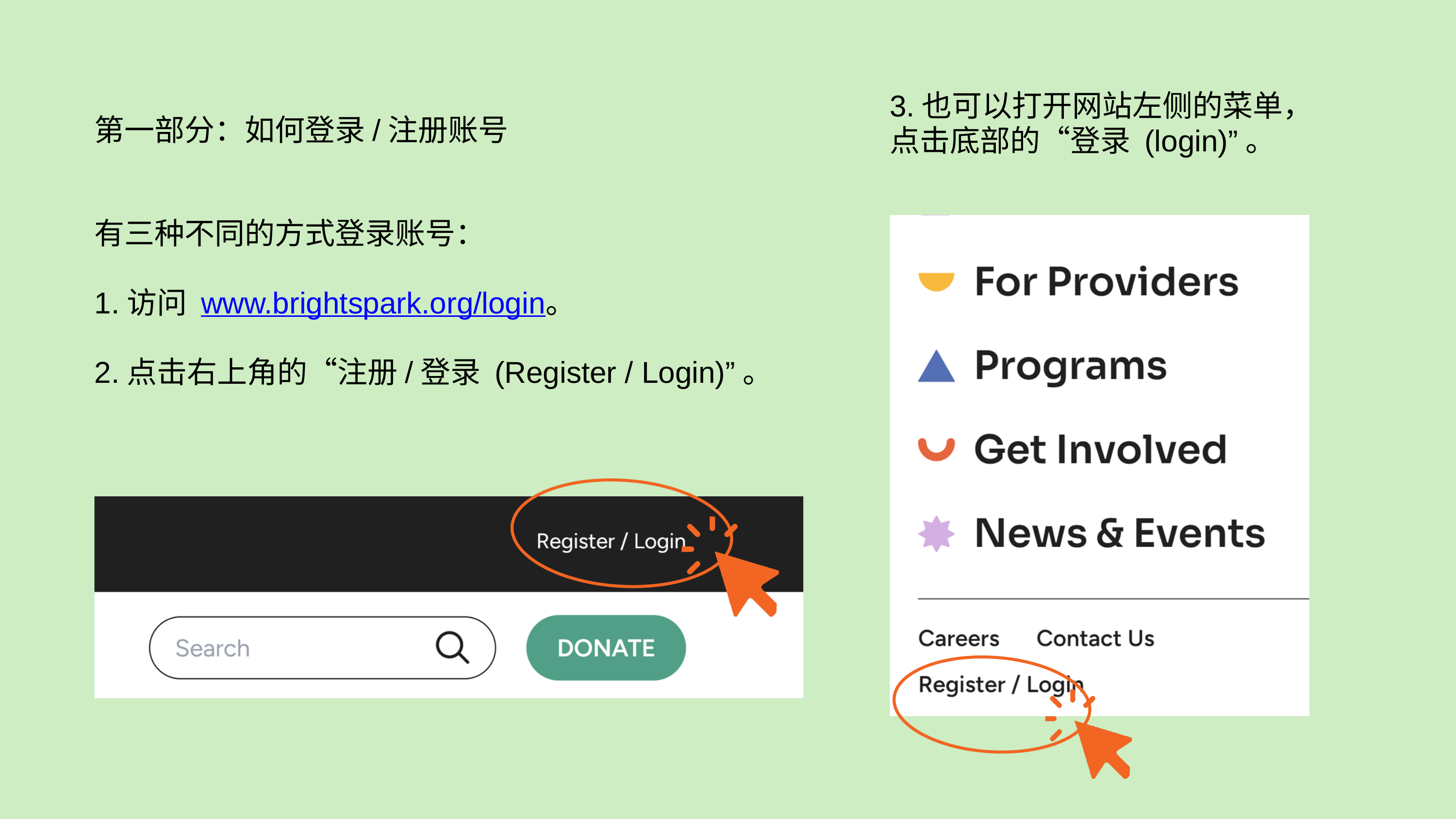

3.也可以打开网站左侧的菜单，点击底部的“登录 (login)”。
第一部分：如何登录/注册账号

有三种不同的方式登录账号：

1.访问 www.brightspark.org/login。

2.点击右上角的“注册/登录 (Register / Login)”。